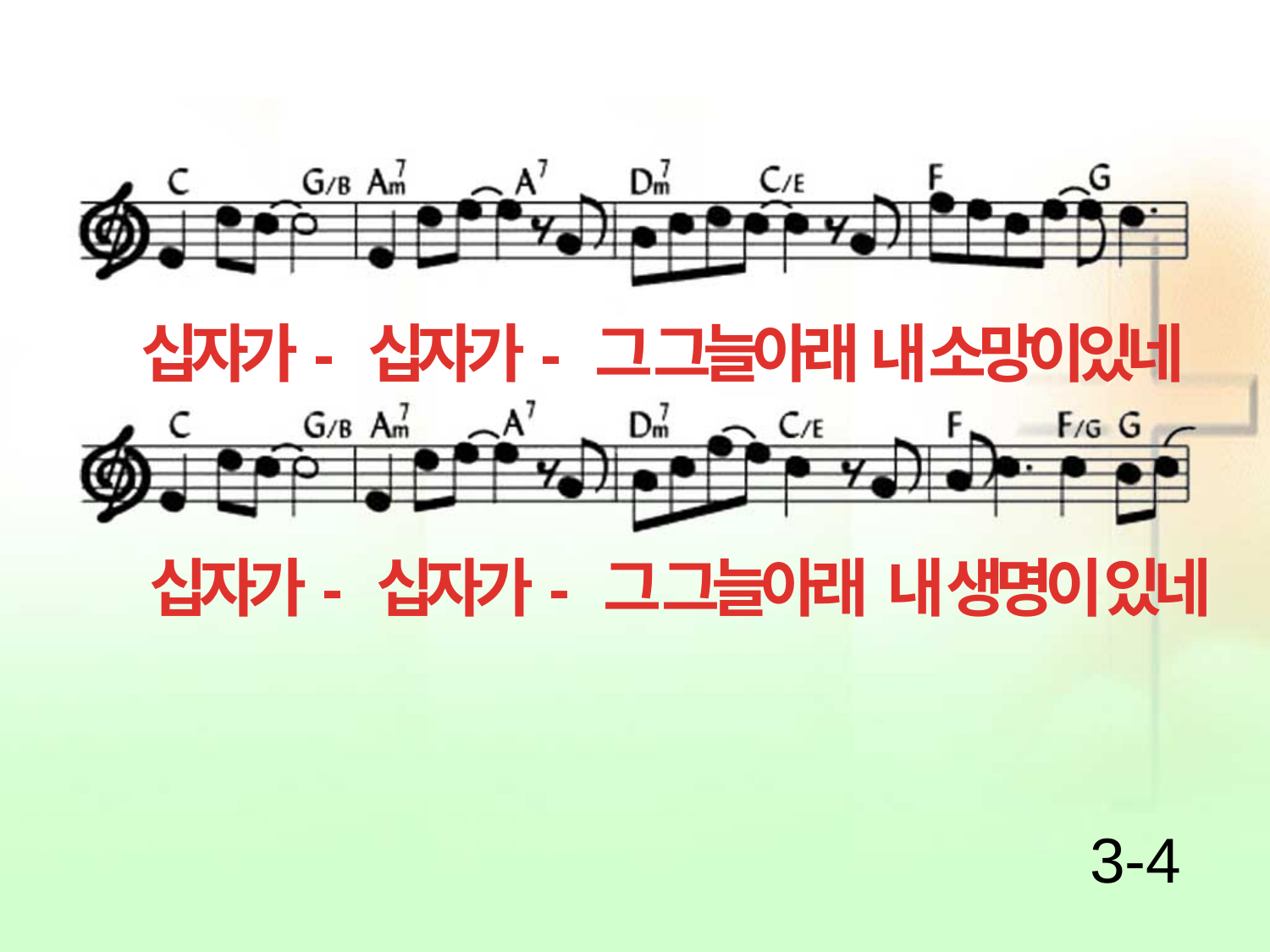

십자가-  십자가-  그 그늘아래  내 소망이있네
십자가-  십자가-  그 그늘아래   내 생명이 있네
3-4